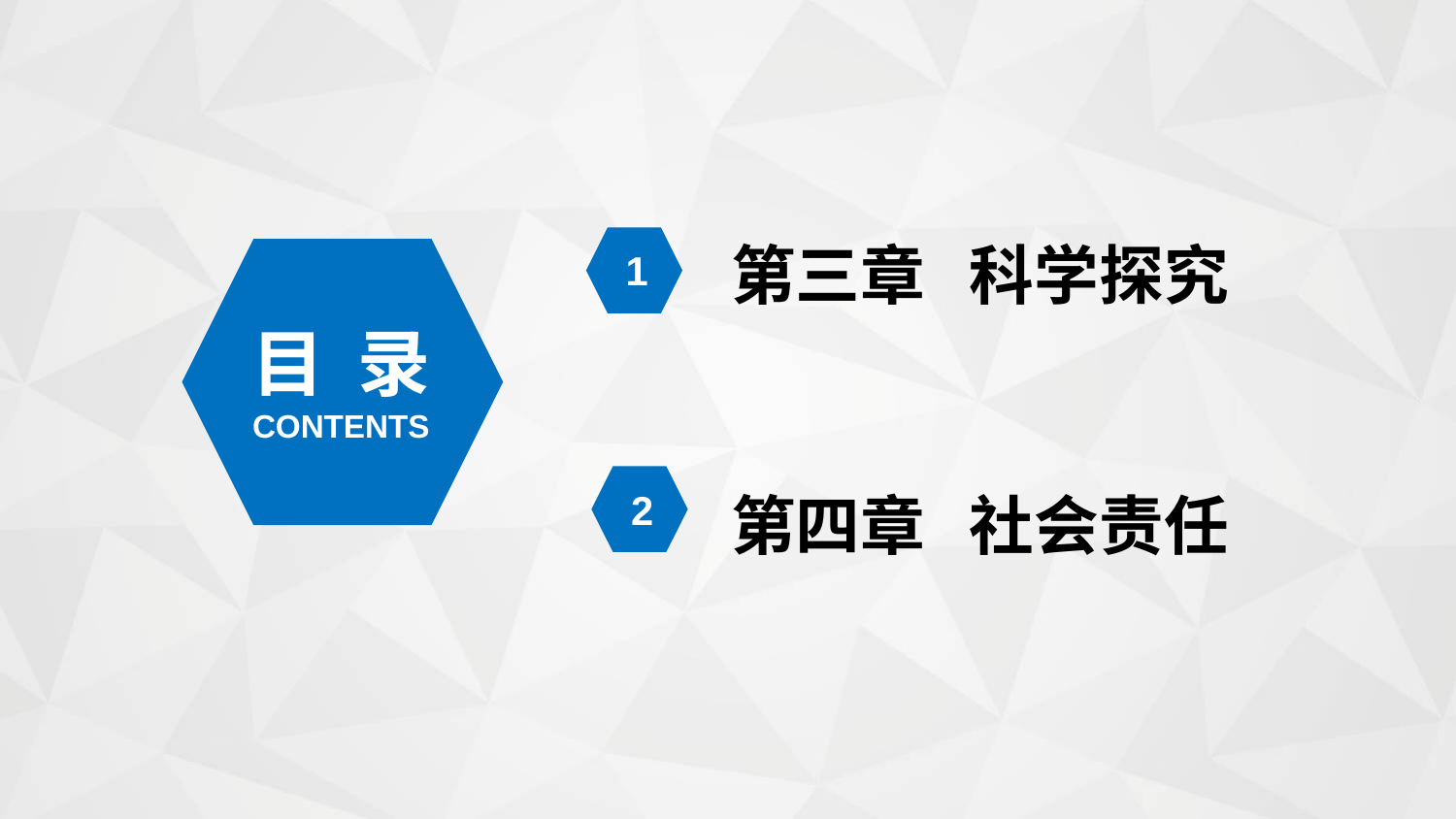

1
第三章   科学探究

目  录
CONTENTS

2
第四章   社会责任